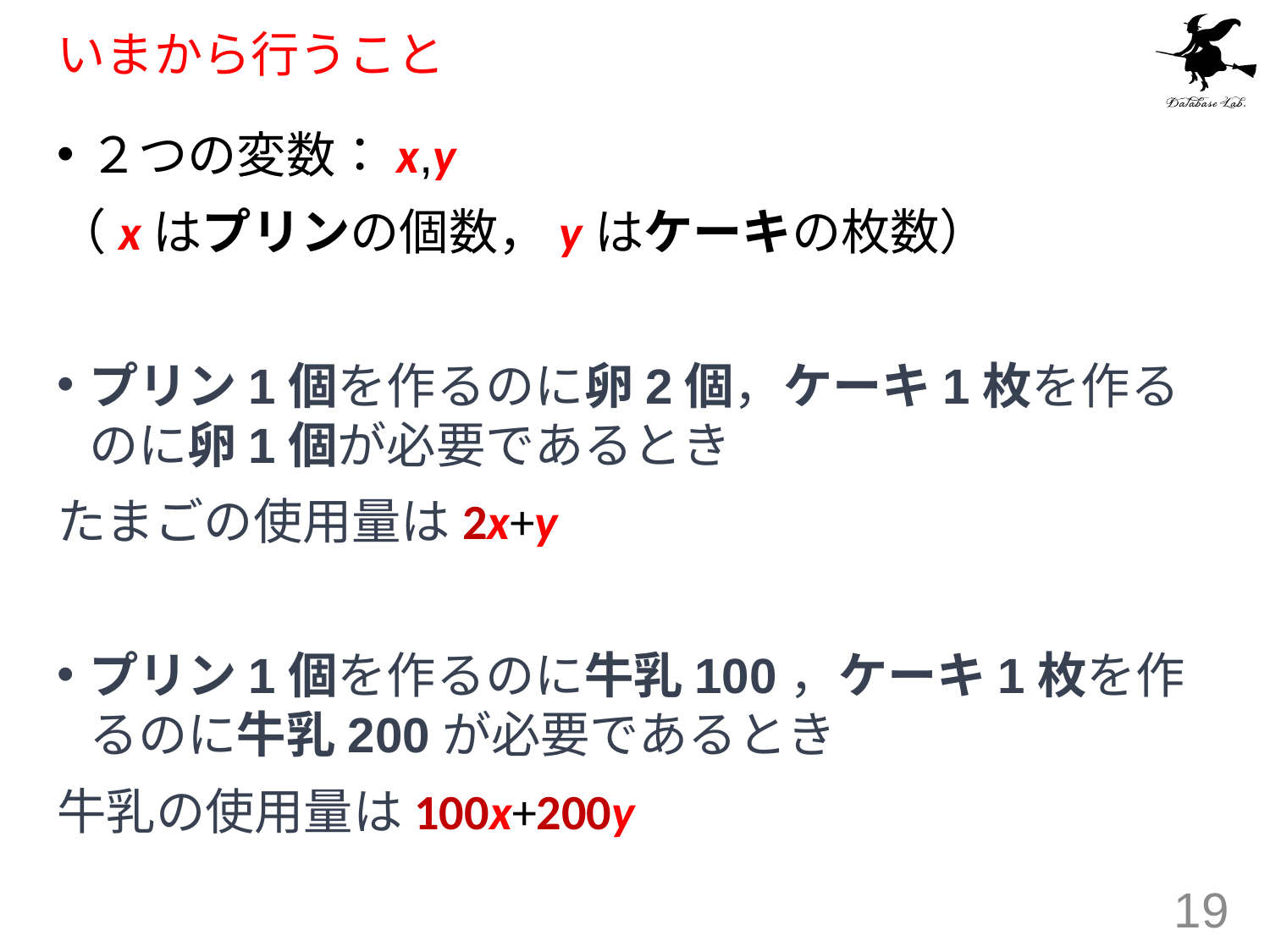

# いまから行うこと
２つの変数：x,y
（xはプリンの個数，yはケーキの枚数）

プリン1個を作るのに卵2個，ケーキ1枚を作るのに卵1個が必要であるとき
たまごの使用量は2x+y

プリン1個を作るのに牛乳100，ケーキ1枚を作るのに牛乳200が必要であるとき
牛乳の使用量は100x+200y

19